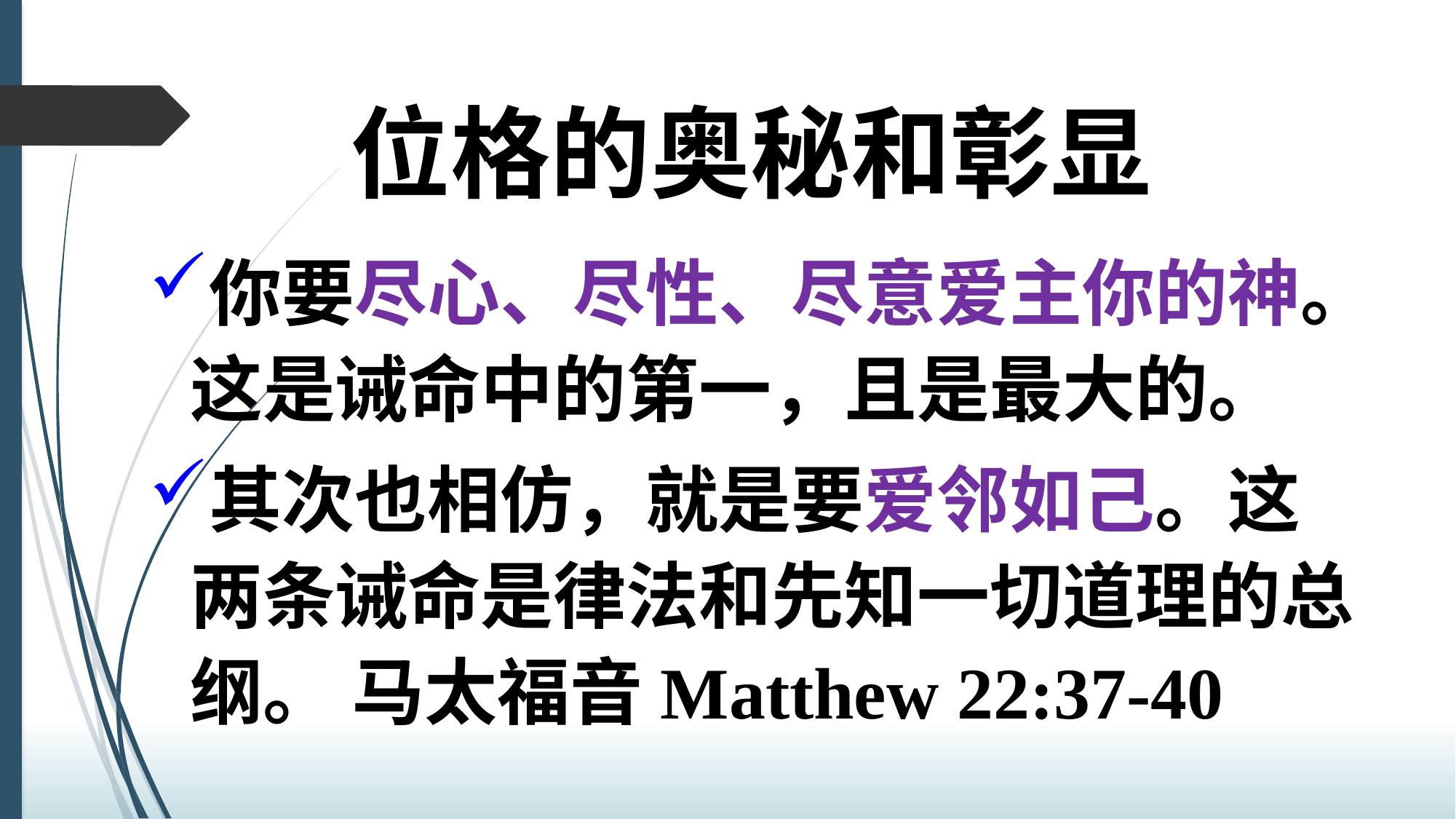

# 位格的奥秘和彰显
你要尽心、尽性、尽意爱主你的神。这是诫命中的第一，且是最大的。
其次也相仿，就是要爱邻如己。这两条诫命是律法和先知一切道理的总纲。 马太福音Matthew 22:37-40